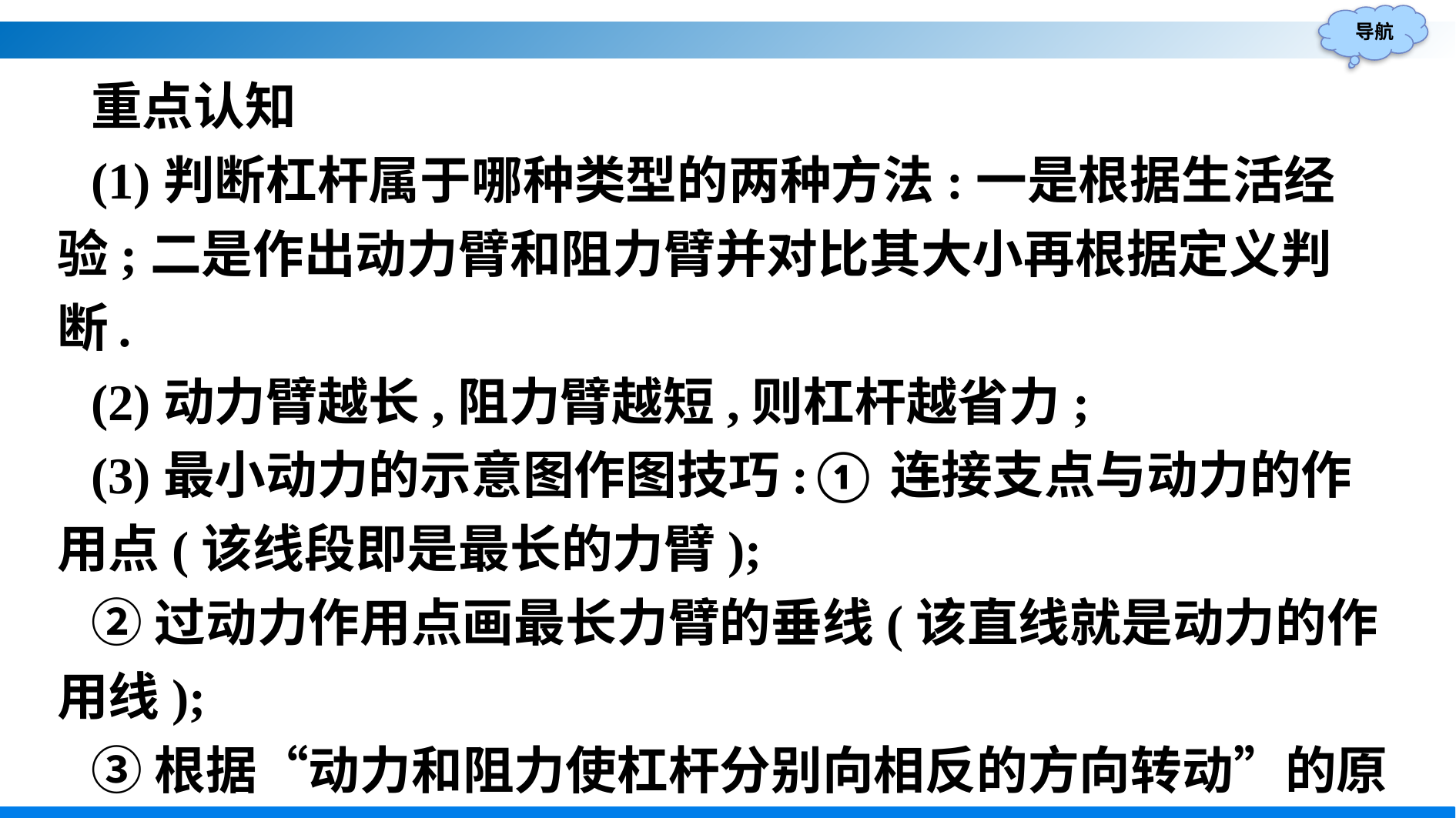

重点认知
(1)判断杠杆属于哪种类型的两种方法:一是根据生活经验;二是作出动力臂和阻力臂并对比其大小再根据定义判断.
(2)动力臂越长,阻力臂越短,则杠杆越省力;
(3)最小动力的示意图作图技巧:①连接支点与动力的作用点(该线段即是最长的力臂);
②过动力作用点画最长力臂的垂线(该直线就是动力的作用线);
③根据“动力和阻力使杠杆分别向相反的方向转动”的原理,判断动力的方向.